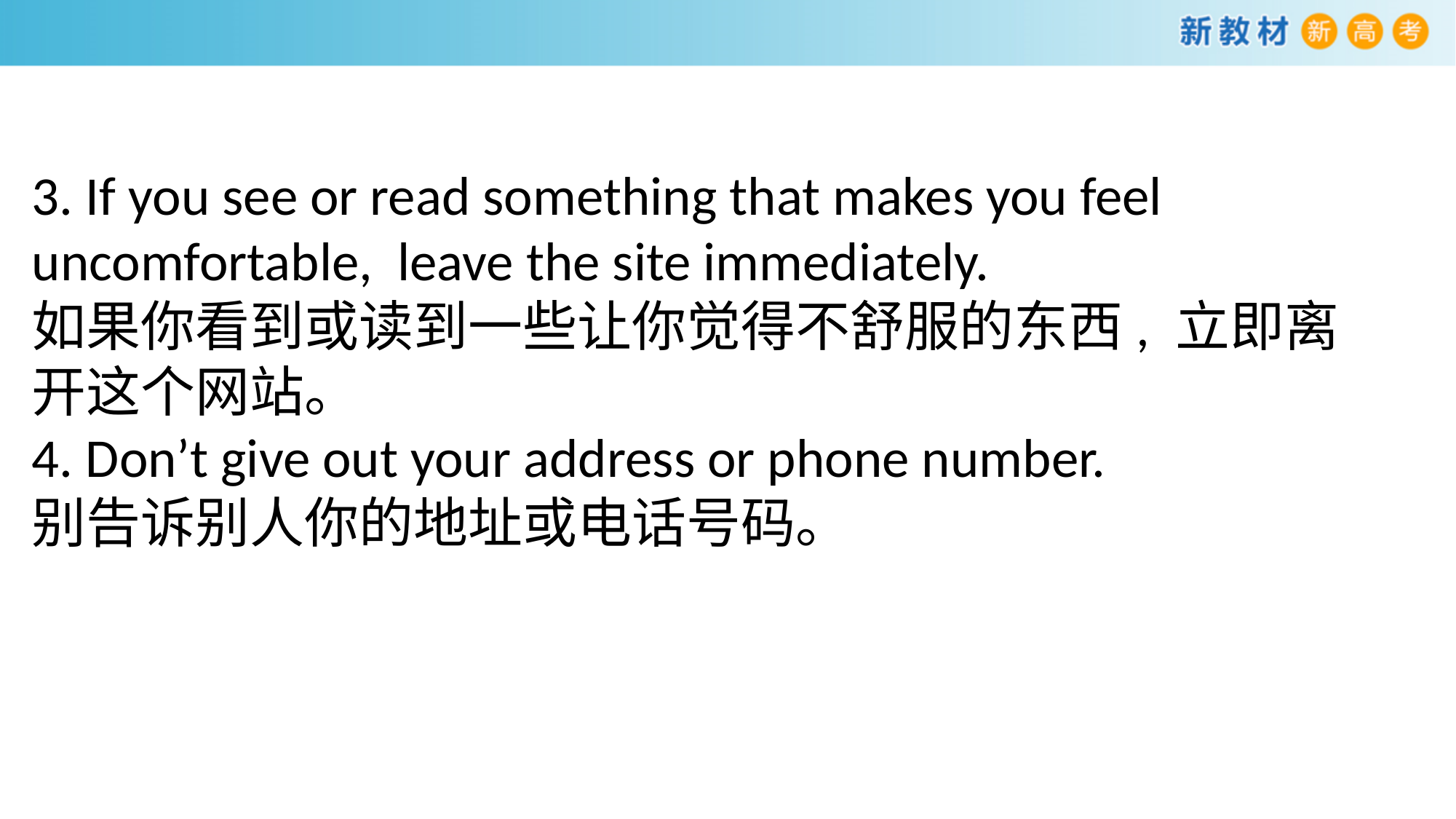

3. If you see or read something that makes you feel uncomfortable,  leave the site immediately.
如果你看到或读到一些让你觉得不舒服的东西, 立即离开这个网站。
4. Don’t give out your address or phone number.
别告诉别人你的地址或电话号码。